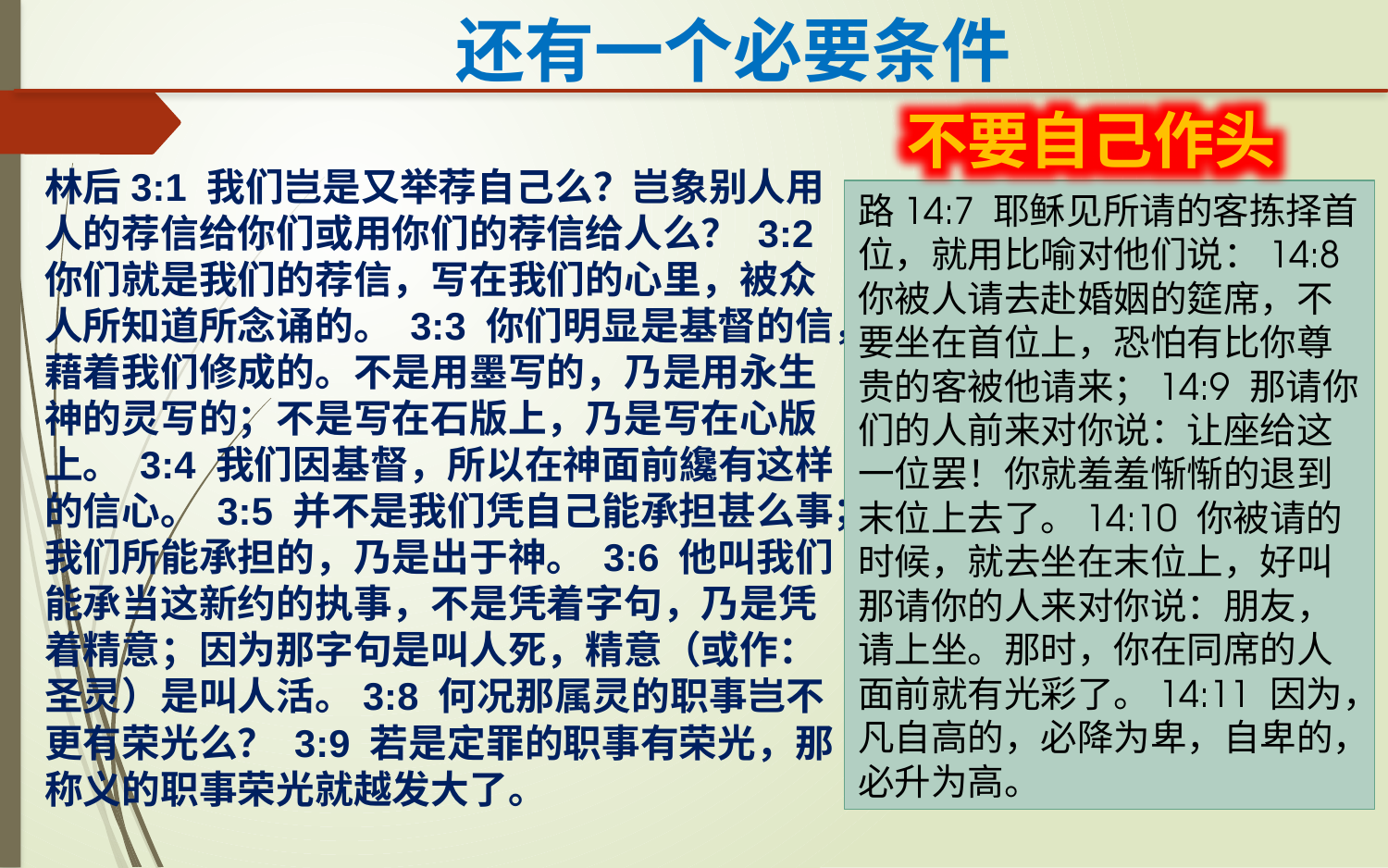

还有一个必要条件
不要自己作头
林后3:1 我们岂是又举荐自己么？岂象别人用人的荐信给你们或用你们的荐信给人么？ 3:2 你们就是我们的荐信，写在我们的心里，被众人所知道所念诵的。 3:3 你们明显是基督的信，藉着我们修成的。不是用墨写的，乃是用永生神的灵写的；不是写在石版上，乃是写在心版上。 3:4 我们因基督，所以在神面前纔有这样的信心。 3:5 并不是我们凭自己能承担甚么事；我们所能承担的，乃是出于神。 3:6 他叫我们能承当这新约的执事，不是凭着字句，乃是凭着精意；因为那字句是叫人死，精意（或作：圣灵）是叫人活。3:8 何况那属灵的职事岂不更有荣光么？ 3:9 若是定罪的职事有荣光，那称义的职事荣光就越发大了。
路14:7 耶稣见所请的客拣择首位，就用比喻对他们说：14:8 你被人请去赴婚姻的筵席，不要坐在首位上，恐怕有比你尊贵的客被他请来；14:9 那请你们的人前来对你说：让座给这一位罢！你就羞羞惭惭的退到末位上去了。14:10 你被请的时候，就去坐在末位上，好叫那请你的人来对你说：朋友，请上坐。那时，你在同席的人面前就有光彩了。14:11 因为，凡自高的，必降为卑，自卑的，必升为高。